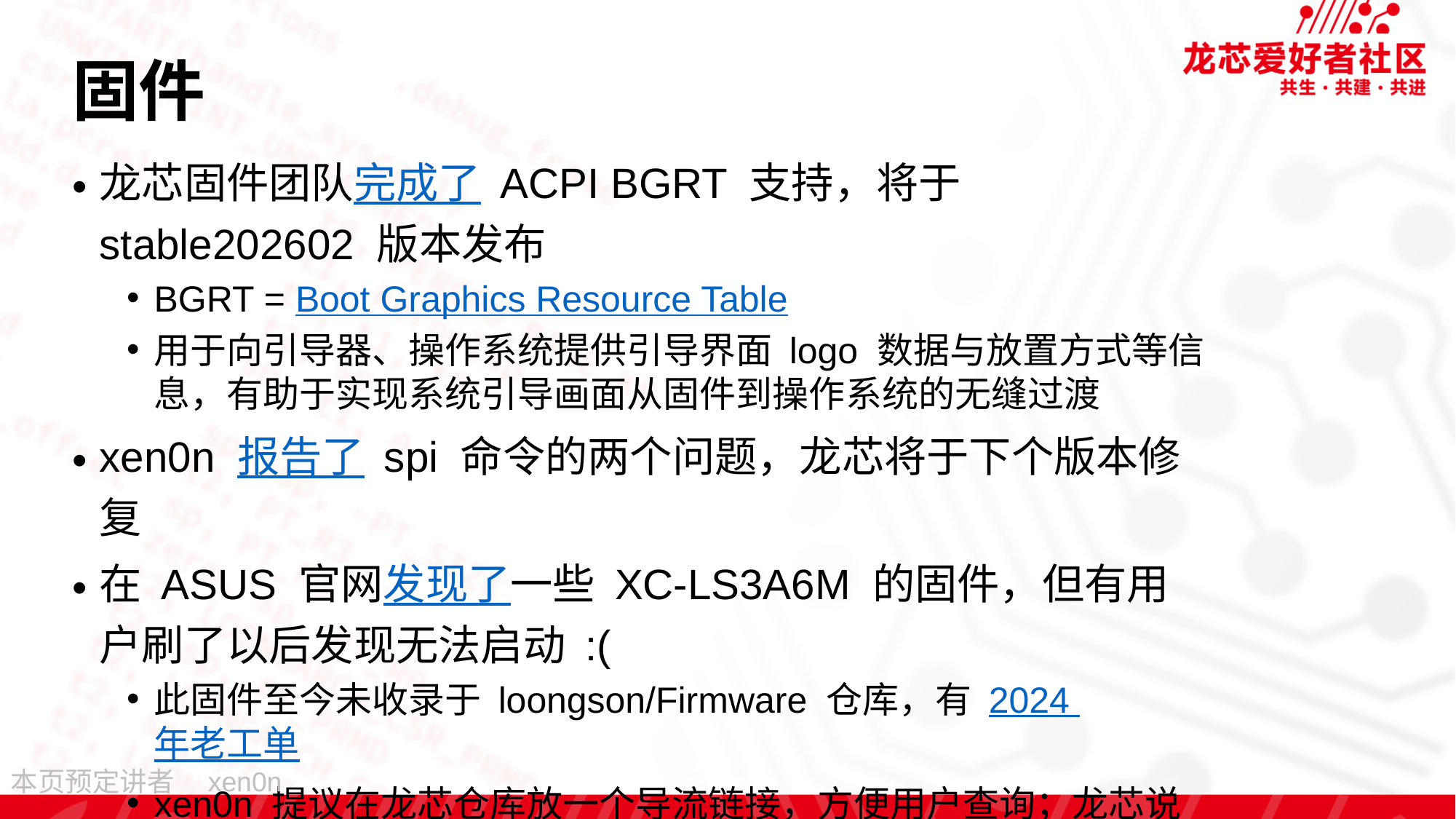

# 固件
龙芯固件团队完成了 ACPI BGRT 支持，将于 stable202602 版本发布
BGRT = Boot Graphics Resource Table
用于向引导器、操作系统提供引导界面 logo 数据与放置方式等信息，有助于实现系统引导画面从固件到操作系统的无缝过渡
xen0n 报告了 spi 命令的两个问题，龙芯将于下个版本修复
在 ASUS 官网发现了一些 XC-LS3A6M 的固件，但有用户刷了以后发现无法启动 :(
此固件至今未收录于 loongson/Firmware 仓库，有 2024 年老工单
xen0n 提议在龙芯仓库放一个导流链接，方便用户查询；龙芯说等 ASUS 进一步完善公开页面再放
xen0n